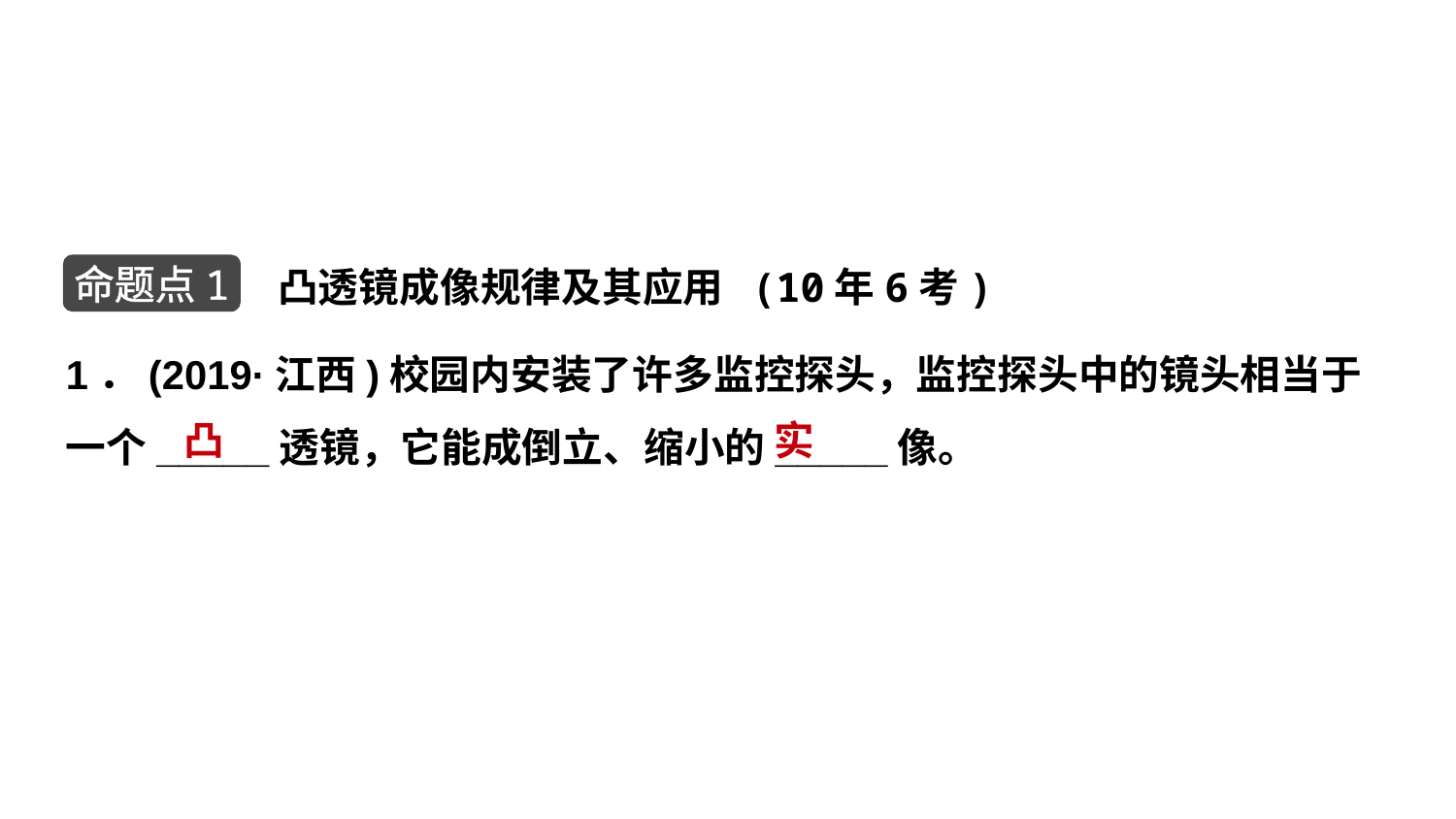

凸透镜成像规律及其应用  (10年6考)
命题点1
1．(2019·江西)校园内安装了许多监控探头，监控探头中的镜头相当于
一个_____透镜，它能成倒立、缩小的_____像。
 凸
 实